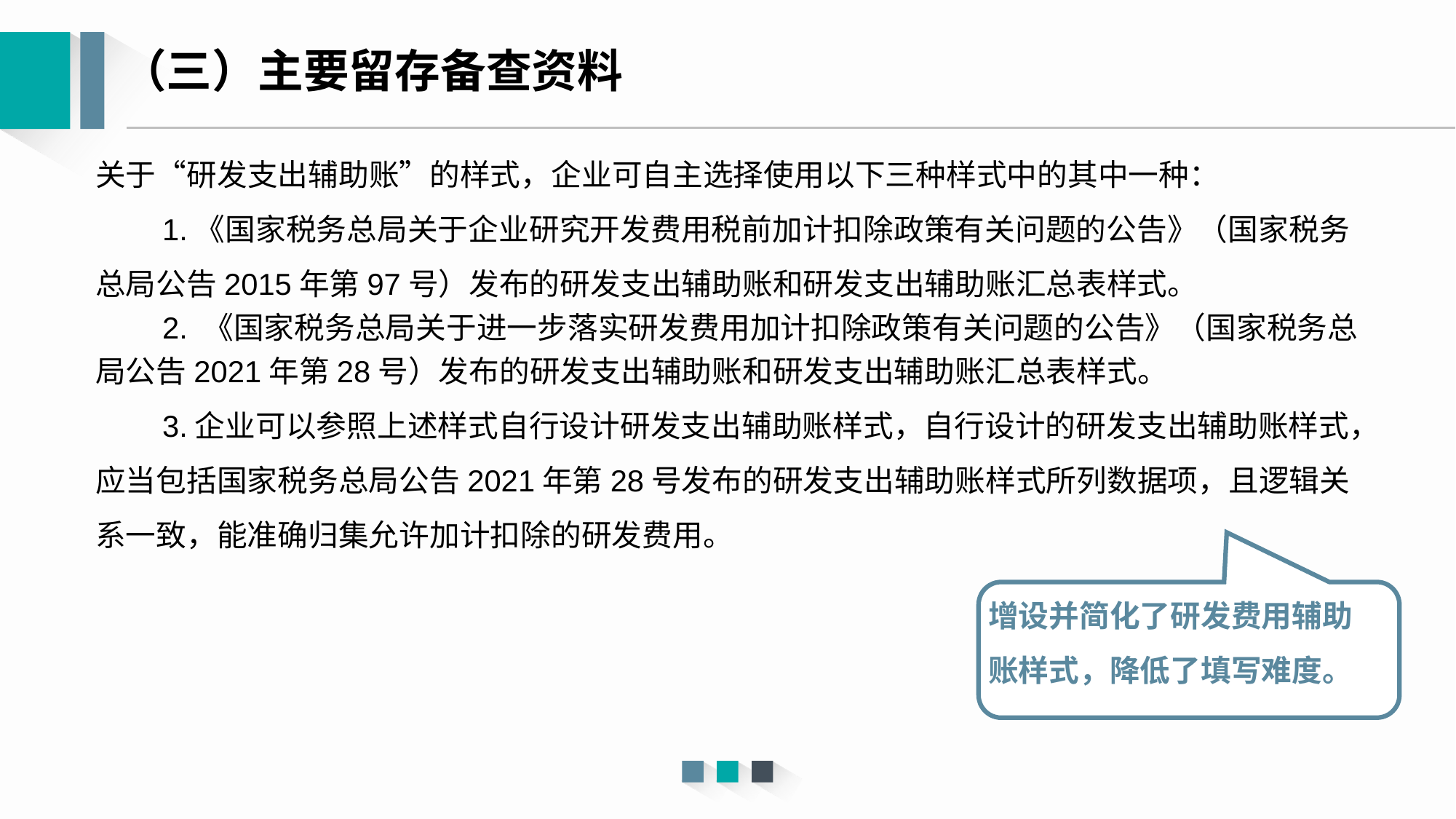

（三）主要留存备查资料
关于“研发支出辅助账”的样式，企业可自主选择使用以下三种样式中的其中一种：
        1.《国家税务总局关于企业研究开发费用税前加计扣除政策有关问题的公告》（国家税务总局公告2015年第97号）发布的研发支出辅助账和研发支出辅助账汇总表样式。
        2. 《国家税务总局关于进一步落实研发费用加计扣除政策有关问题的公告》（国家税务总局公告2021年第28号）发布的研发支出辅助账和研发支出辅助账汇总表样式。
        3.企业可以参照上述样式自行设计研发支出辅助账样式，自行设计的研发支出辅助账样式，应当包括国家税务总局公告2021年第28号发布的研发支出辅助账样式所列数据项，且逻辑关系一致，能准确归集允许加计扣除的研发费用。
增设并简化了研发费用辅助账样式，降低了填写难度。